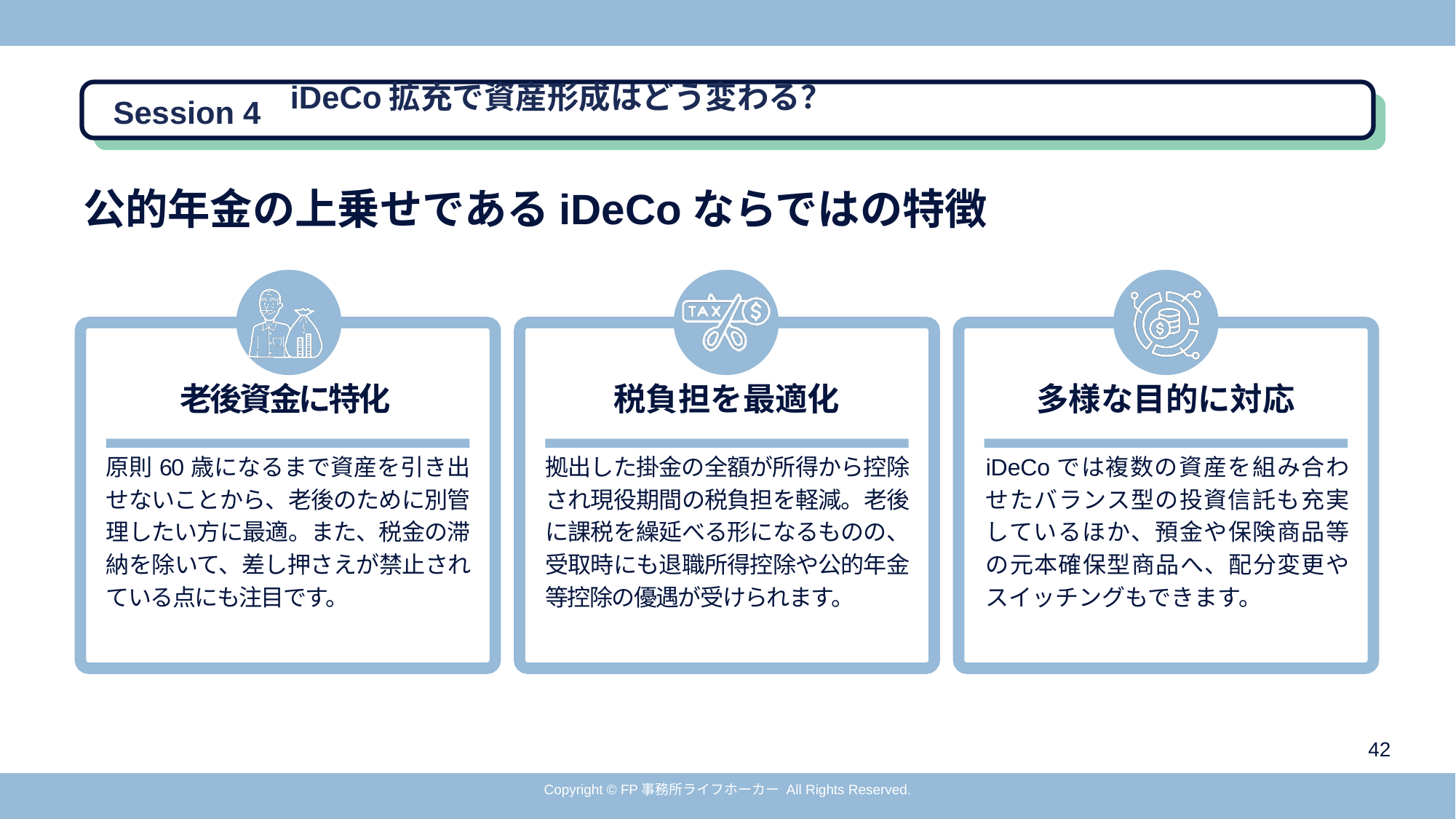

iDeCo拡充で資産形成はどう変わる？
Session 4

公的年金の上乗せであるiDeCoならではの特徴

老後資金に特化
税負担を最適化
多様な目的に対応

原則60歳になるまで資産を引き出せないことから、老後のために別管理したい方に最適。また、税金の滞納を除いて、差し押さえが禁止されている点にも注目です。
拠出した掛金の全額が所得から控除され現役期間の税負担を軽減。老後に課税を繰延べる形になるものの、受取時にも退職所得控除や公的年金等控除の優遇が受けられます。
iDeCoでは複数の資産を組み合わせたバランス型の投資信託も充実しているほか、預金や保険商品等の元本確保型商品へ、配分変更やスイッチングもできます。
42

Copyright © FP事務所ライフホーカー All Rights Reserved.